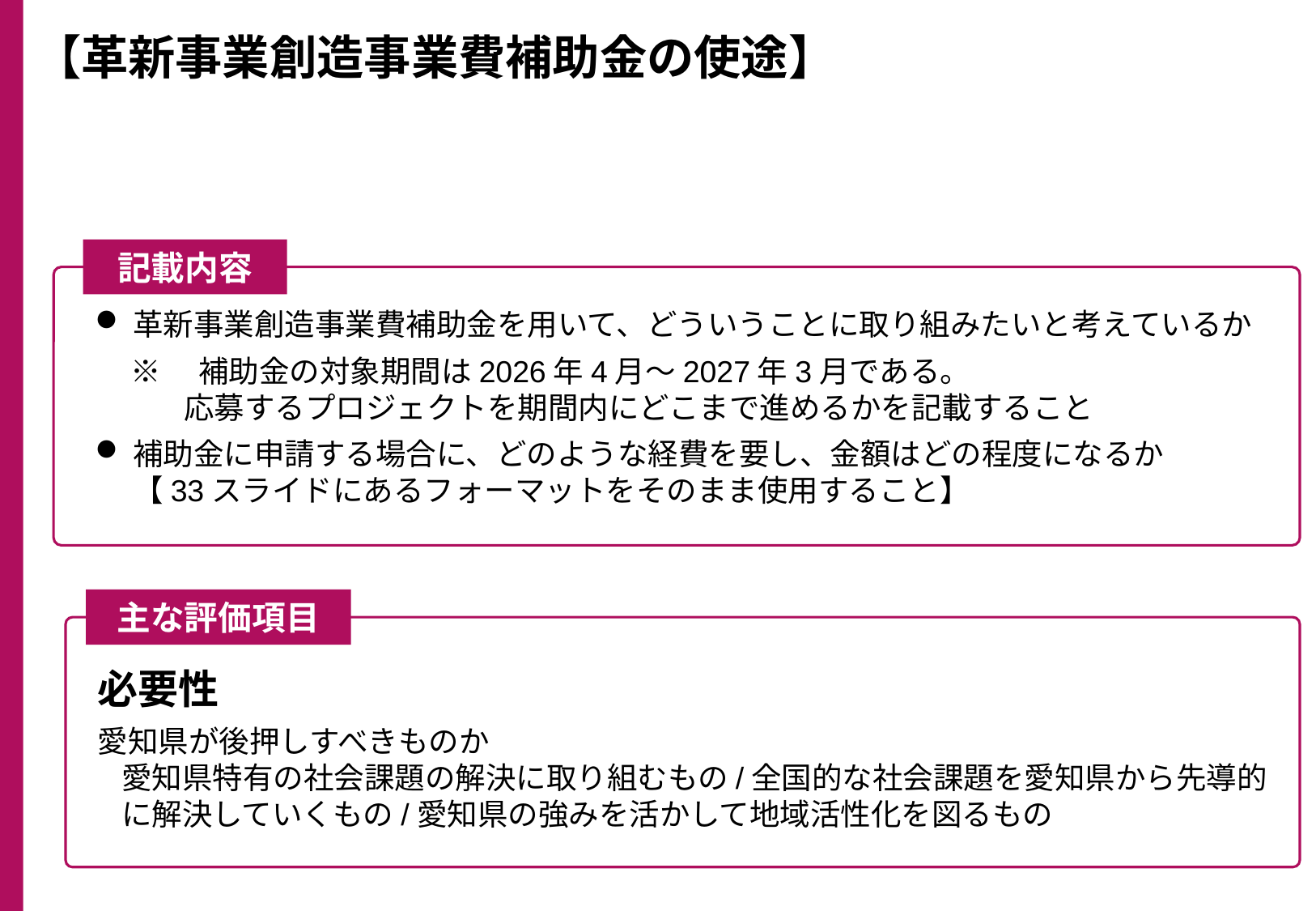

【革新事業創造事業費補助金の使途】
記載内容

革新事業創造事業費補助金を用いて、どういうことに取り組みたいと考えているか
※　補助金の対象期間は2026年4月～2027年3月である。
 応募するプロジェクトを期間内にどこまで進めるかを記載すること
補助金に申請する場合に、どのような経費を要し、金額はどの程度になるか
【33スライドにあるフォーマットをそのまま使用すること】
主な評価項目

必要性
愛知県が後押しすべきものか
愛知県特有の社会課題の解決に取り組むもの/全国的な社会課題を愛知県から先導的に解決していくもの/愛知県の強みを活かして地域活性化を図るもの